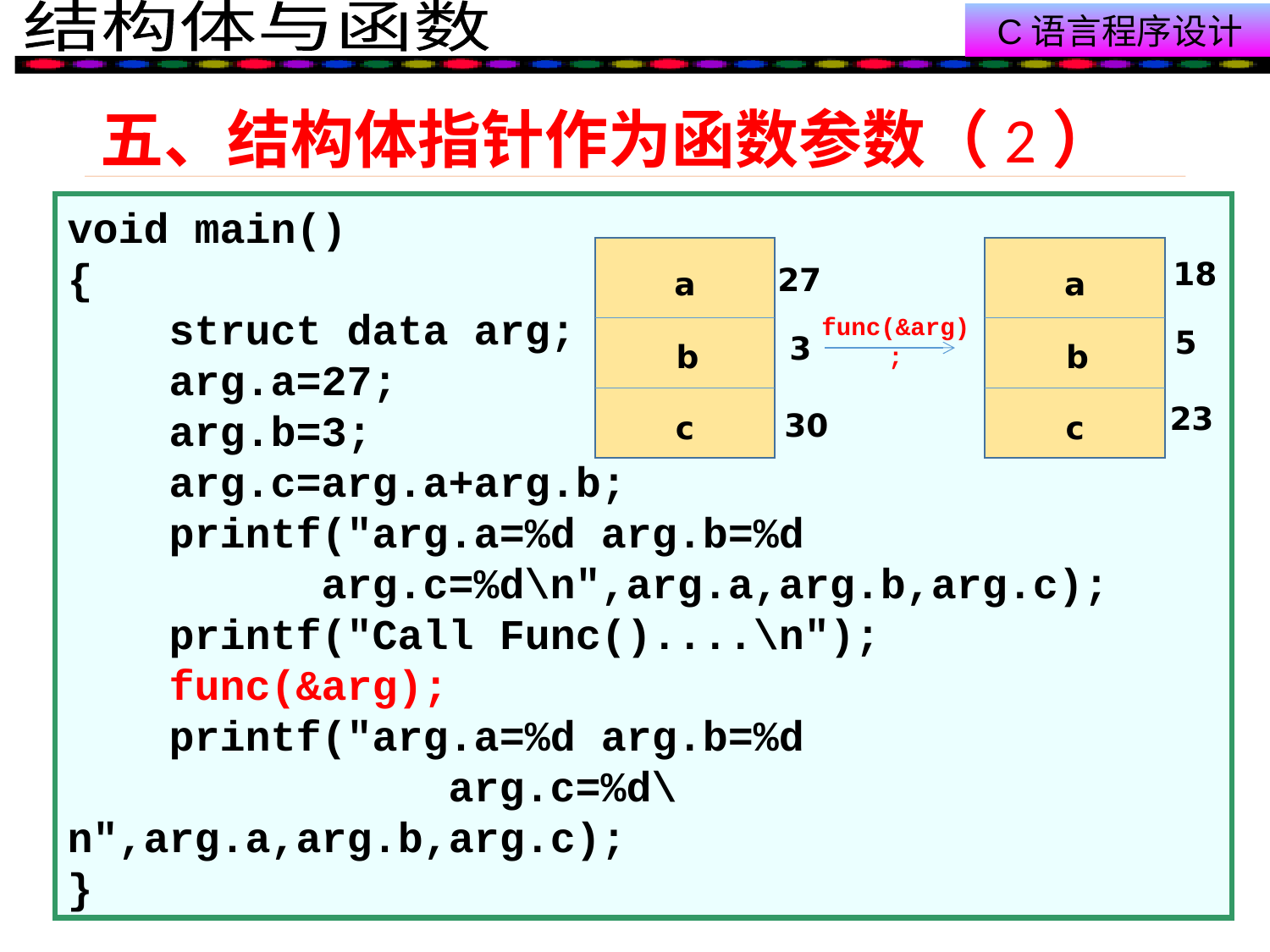

# 五、结构体指针作为函数参数（2）
void main()
{
    struct data arg;
    arg.a=27;
    arg.b=3;
    arg.c=arg.a+arg.b;
    printf("arg.a=%d arg.b=%d        	        		arg.c=%d\n",arg.a,arg.b,arg.c);
    printf("Call Func()....\n");
    func(&arg);
    printf("arg.a=%d arg.b=%d 				  		arg.c=%d\n",arg.a,arg.b,arg.c);
}

18
27
a
a
func(&arg);
5
3
b
b
23
30
c
c